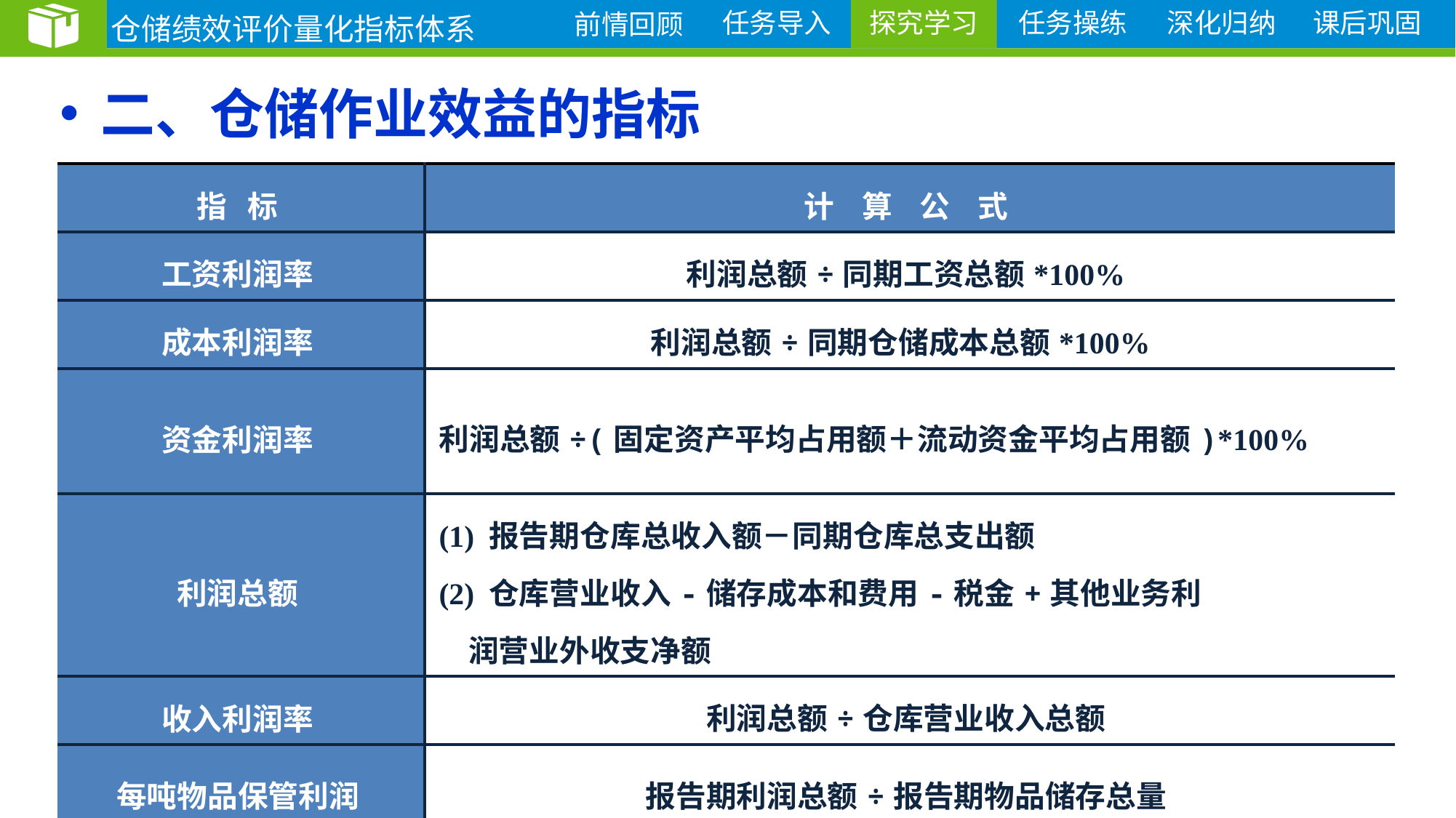

仓储绩效评价量化指标体系
探究学习
二、仓储作业效益的指标
| 指 标 | 计 算 公 式 |
| --- | --- |
| 工资利润率 | 利润总额÷同期工资总额\*100% |
| 成本利润率 | 利润总额÷同期仓储成本总额\*100% |
| 资金利润率 | 利润总额÷(固定资产平均占用额＋流动资金平均占用额)\*100% |
| 利润总额 | (1) 报告期仓库总收入额－同期仓库总支出额 (2) 仓库营业收入-储存成本和费用-税金+其他业务利 润营业外收支净额 |
| 收入利润率 | 利润总额÷仓库营业收入总额 |
| 每吨物品保管利润 | 报告期利润总额÷报告期物品储存总量 |